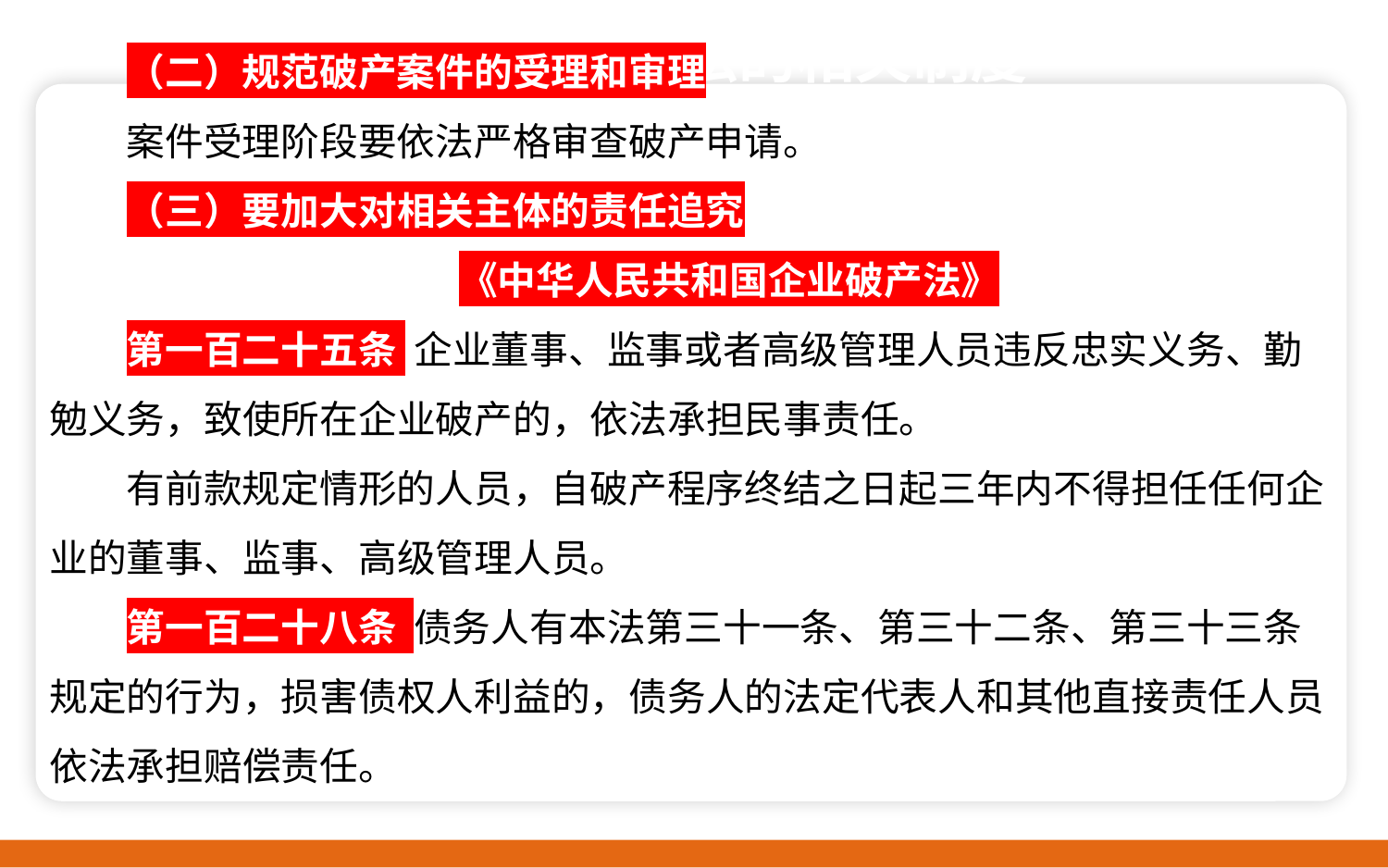

（二）规范破产案件的受理和审理
案件受理阶段要依法严格审查破产申请。
（三）要加大对相关主体的责任追究
《中华人民共和国企业破产法》
第一百二十五条  企业董事、监事或者高级管理人员违反忠实义务、勤勉义务，致使所在企业破产的，依法承担民事责任。
有前款规定情形的人员，自破产程序终结之日起三年内不得担任任何企业的董事、监事、高级管理人员。
第一百二十八条  债务人有本法第三十一条、第三十二条、第三十三条规定的行为，损害债权人利益的，债务人的法定代表人和其他直接责任人员依法承担赔偿责任。

三、用好破产法的相关制度